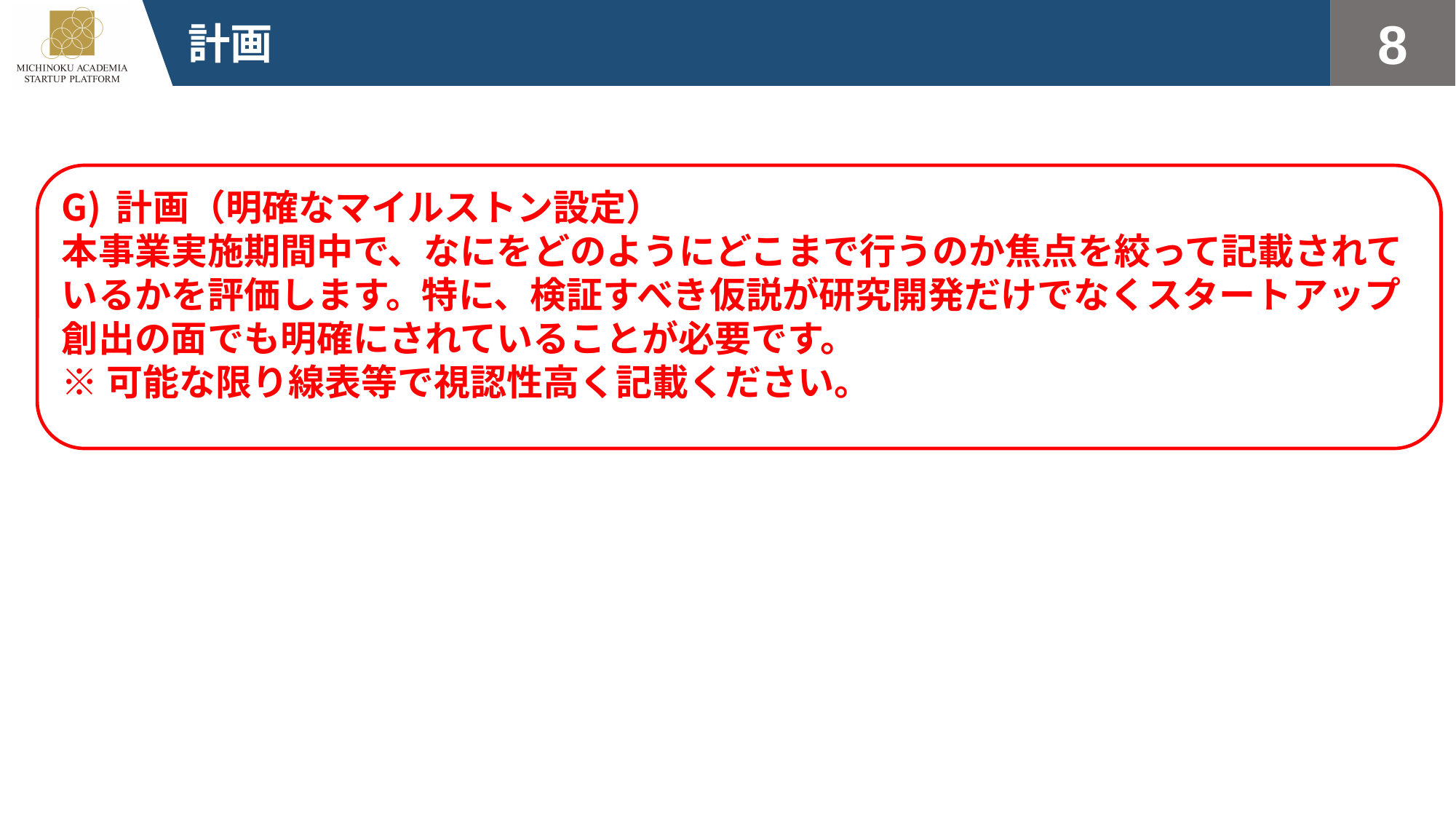

計画
計画（明確なマイルストン設定）
本事業実施期間中で、なにをどのようにどこまで行うのか焦点を絞って記載されているかを評価します。特に、検証すべき仮説が研究開発だけでなくスタートアップ創出の面でも明確にされていることが必要です。
※可能な限り線表等で視認性高く記載ください。